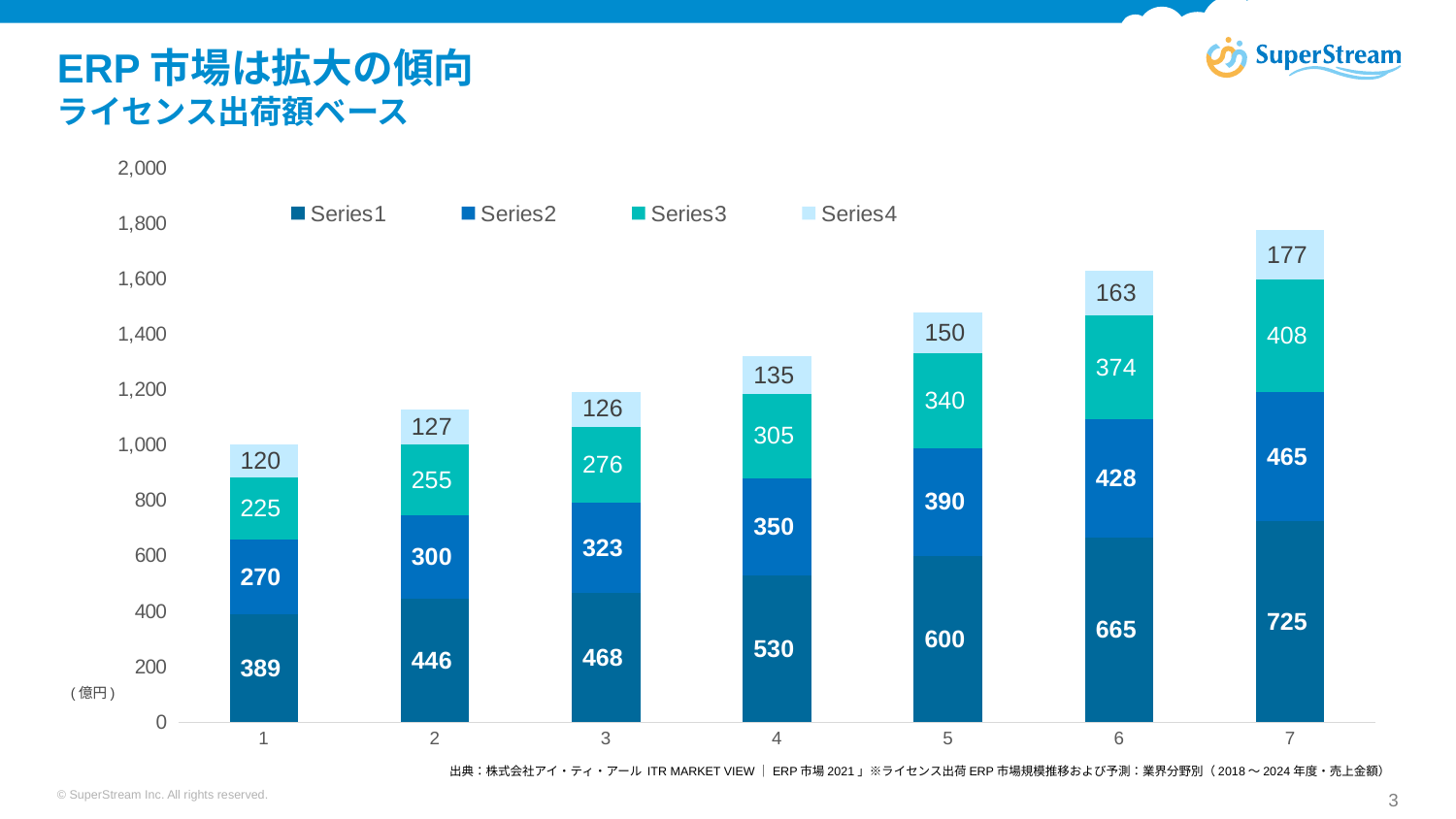

# ERP市場は拡大の傾向 ライセンス出荷額ベース

### Chart

| Category |  |  |  |  |
|---|---|---|---|---|
(億円)
出典：株式会社アイ・ティ・アール ITR MARKET VIEW｜ERP市場2021」※ライセンス出荷ERP市場規模推移および予測：業界分野別（2018～2024年度・売上金額）
© SuperStream Inc. All rights reserved.
3